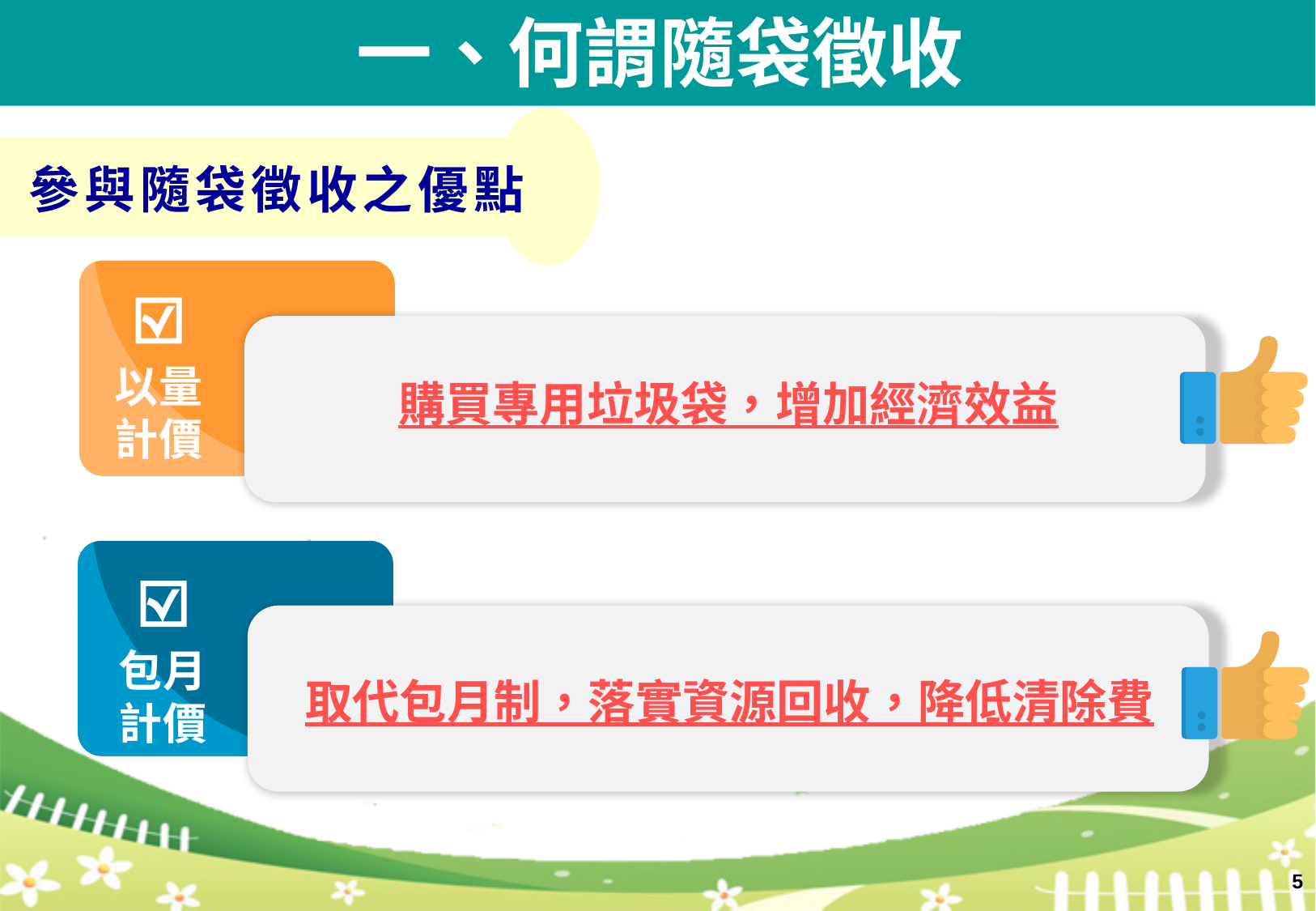

一、何謂隨袋徵收

參與隨袋徵收之優點

以量
計價

購買專用垃圾袋，增加經濟效益

包月
計價

取代包月制，落實資源回收，降低清除費